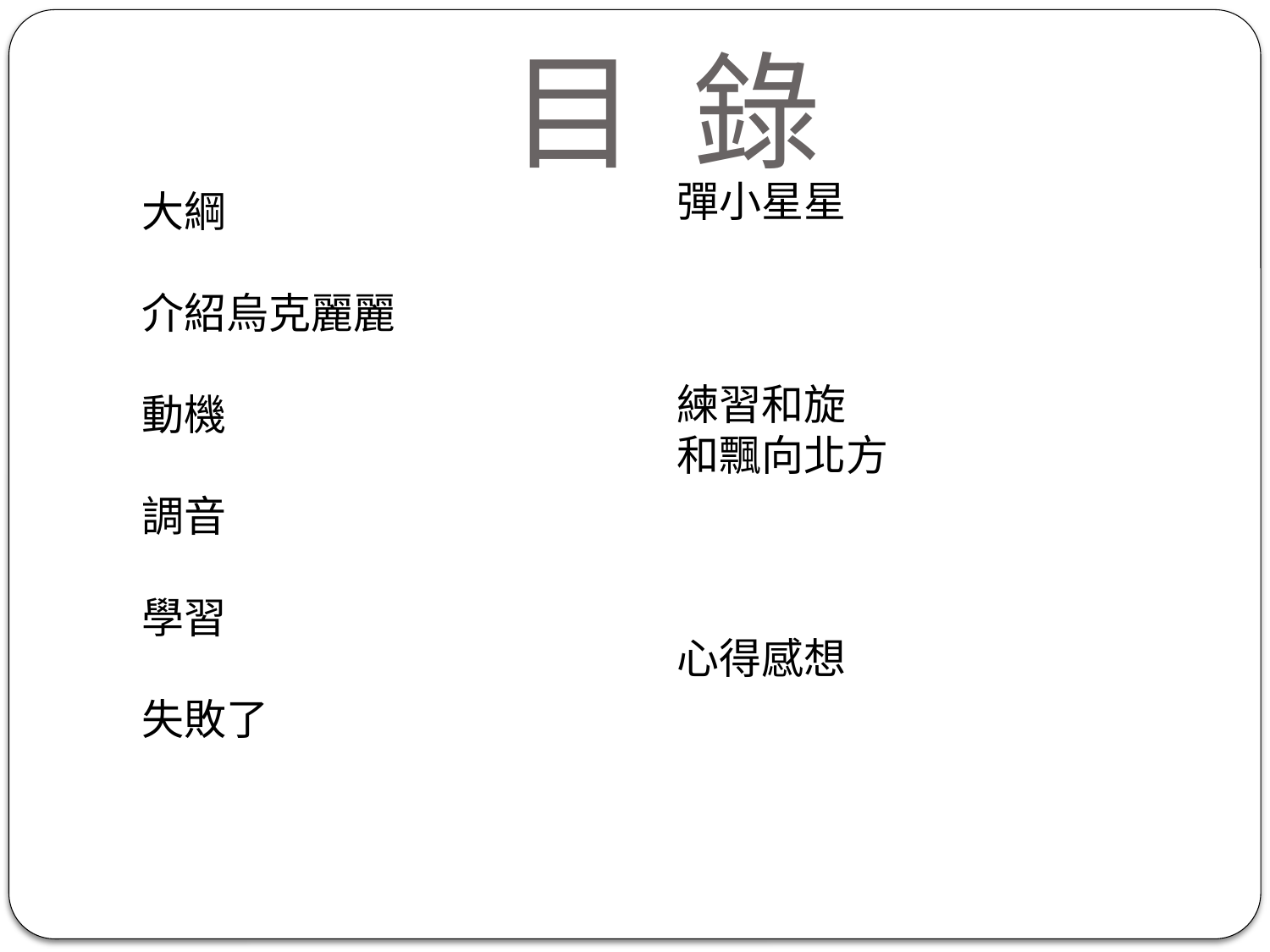

# 目  錄
彈小星星

練習和旋
和飄向北方

心得感想

大綱

介紹烏克麗麗

動機

調音

學習

失敗了